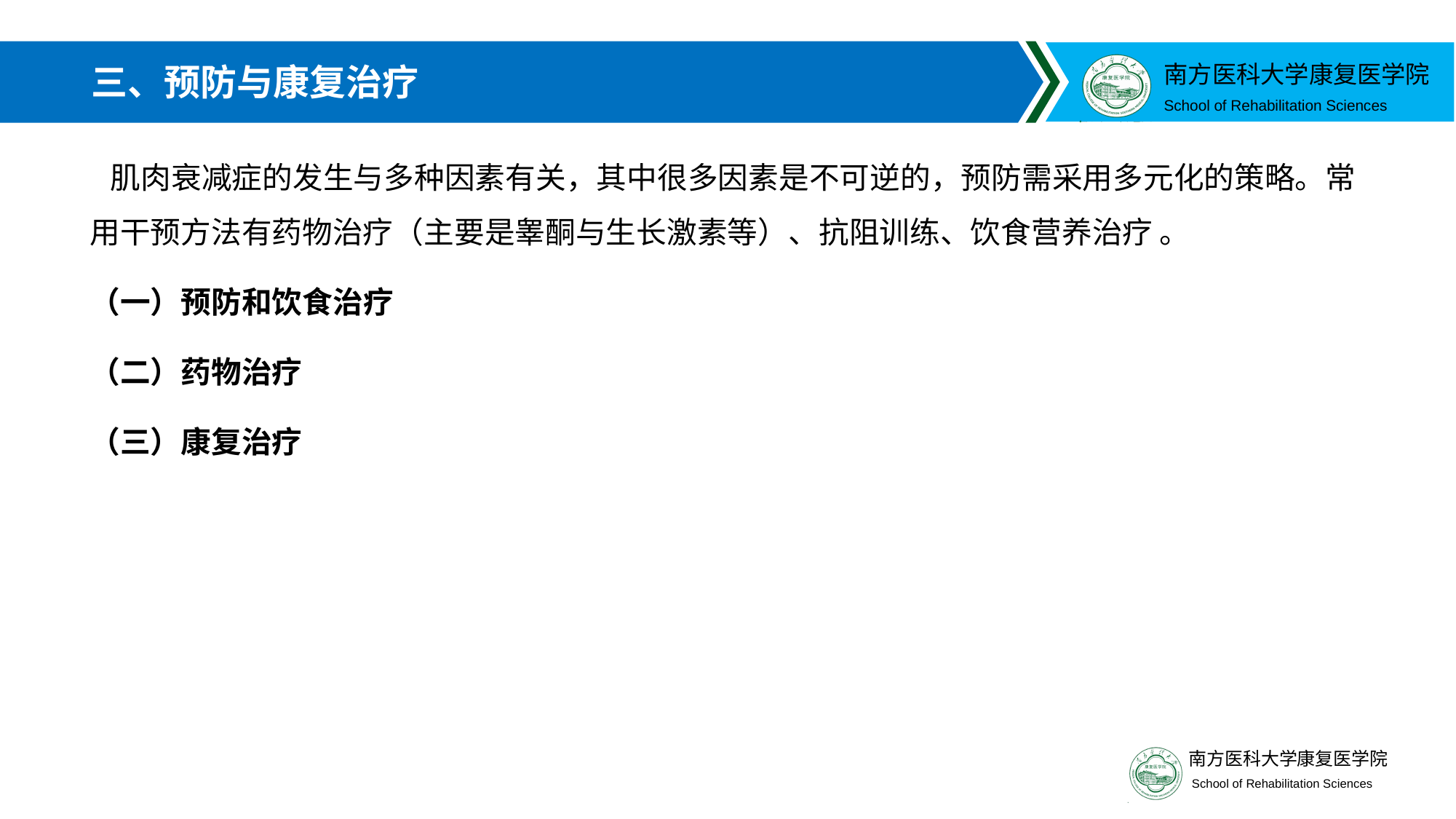

# 三、预防与康复治疗
  肌肉衰减症的发生与多种因素有关，其中很多因素是不可逆的，预防需采用多元化的策略。常用干预方法有药物治疗（主要是睾酮与生长激素等）、抗阻训练、饮食营养治疗 。
（一）预防和饮食治疗
（二）药物治疗
（三）康复治疗